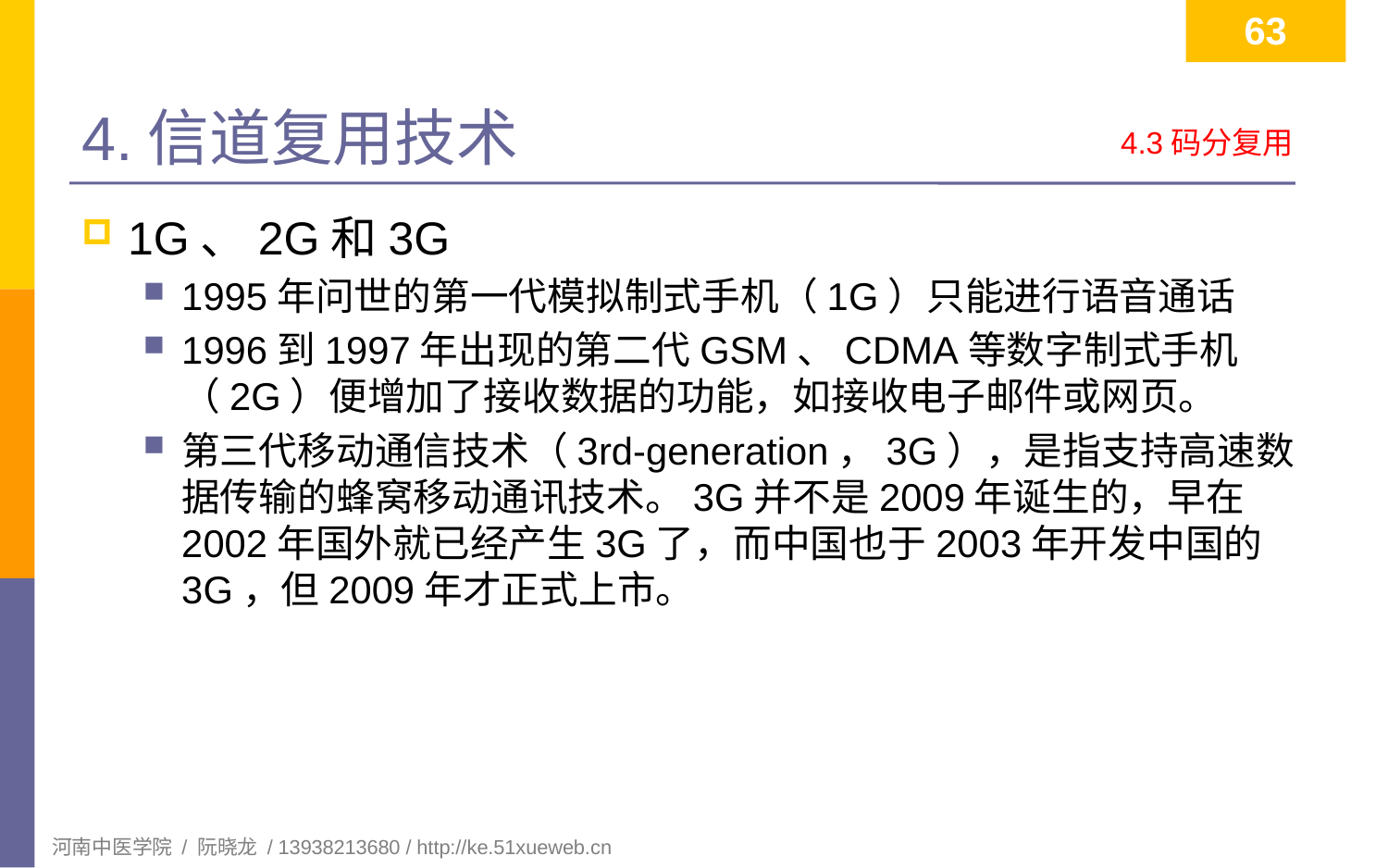

63
# 4.信道复用技术
4.3码分复用
1G、2G和3G
1995年问世的第一代模拟制式手机（1G）只能进行语音通话
1996到1997年出现的第二代GSM、CDMA等数字制式手机（2G）便增加了接收数据的功能，如接收电子邮件或网页。
第三代移动通信技术（3rd-generation，3G），是指支持高速数据传输的蜂窝移动通讯技术。3G并不是2009年诞生的，早在2002年国外就已经产生3G了，而中国也于2003年开发中国的3G，但2009年才正式上市。